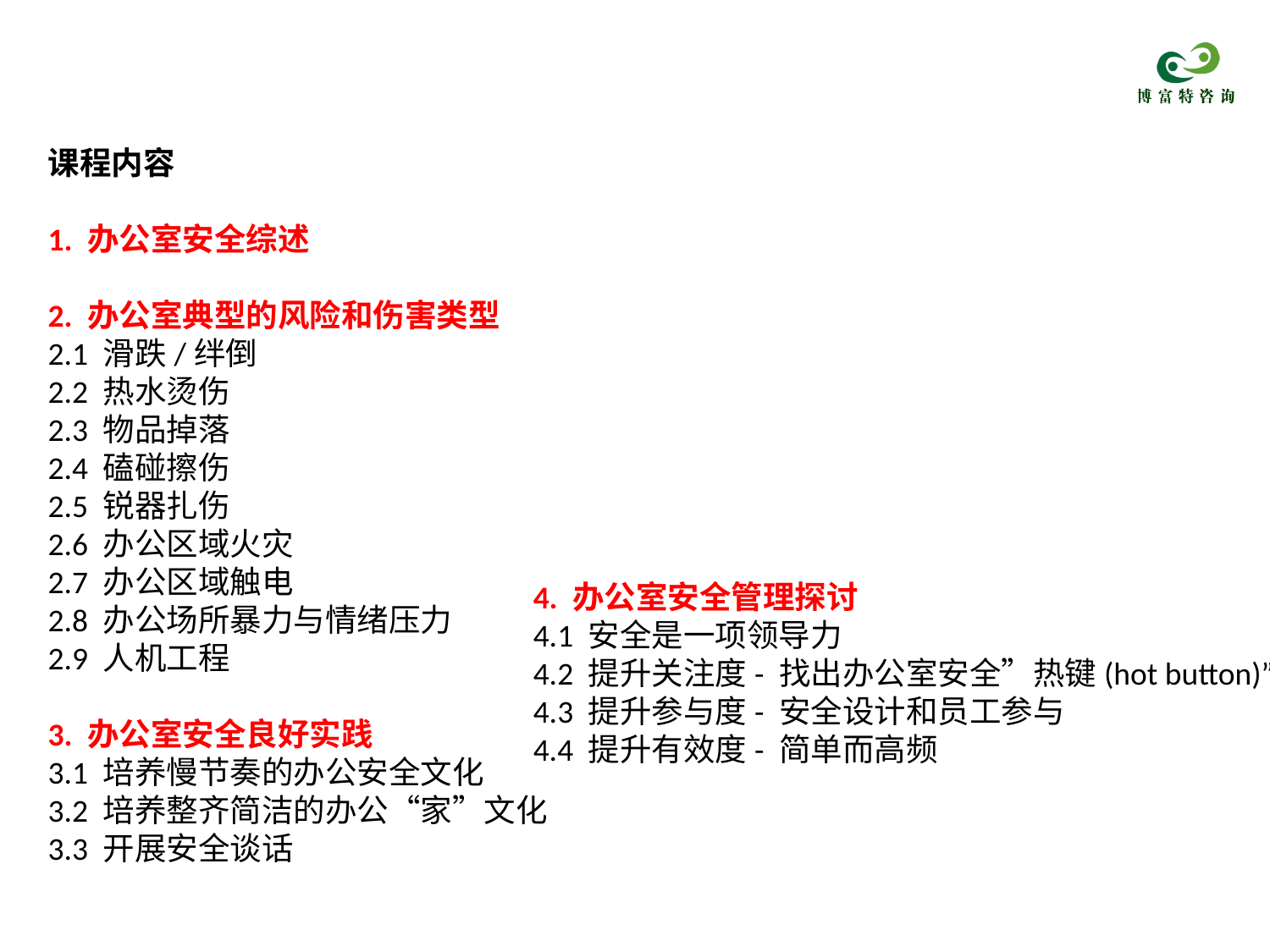

#
课程内容 
1. 办公室安全综述 
2. 办公室典型的风险和伤害类型 
2.1 滑跌/绊倒 
2.2 热水烫伤 
2.3 物品掉落 
2.4 磕碰擦伤 
2.5 锐器扎伤 
2.6 办公区域火灾 
2.7 办公区域触电 
2.8 办公场所暴力与情绪压力 
2.9 人机工程

3. 办公室安全良好实践 
3.1 培养慢节奏的办公安全文化 
3.2 培养整齐简洁的办公“家”文化 
3.3 开展安全谈话

4. 办公室安全管理探讨 
4.1 安全是一项领导力 
4.2 提升关注度- 找出办公室安全”热键(hot button)” 
4.3 提升参与度- 安全设计和员工参与 
4.4 提升有效度- 简单而高频